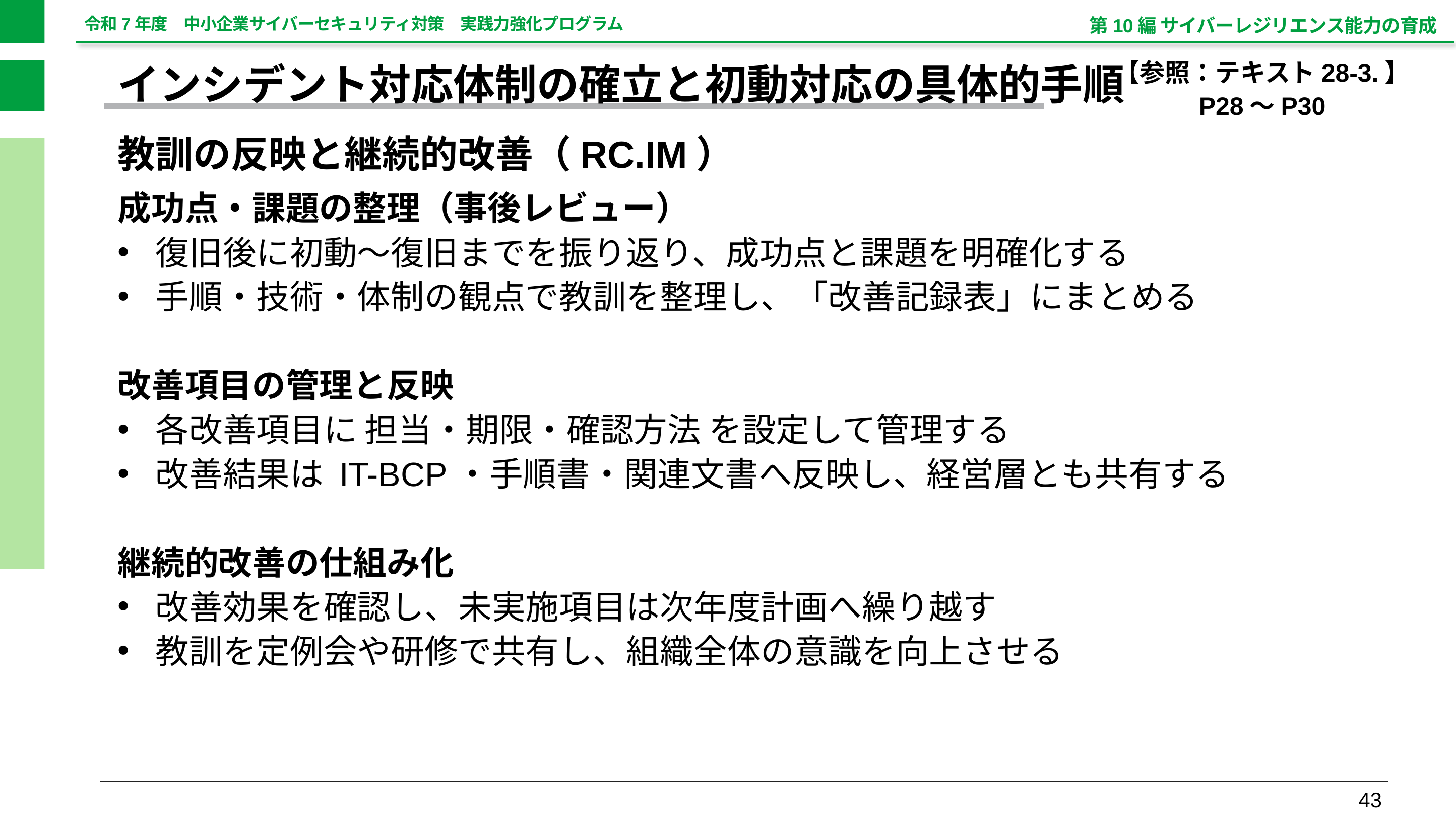

第10編 サイバーレジリエンス能力の育成
【参照：テキスト28-3.】
P28～P30
インシデント対応体制の確立と初動対応の具体的手順

教訓の反映と継続的改善（RC.IM）
成功点・課題の整理（事後レビュー）
復旧後に初動～復旧までを振り返り、成功点と課題を明確化する
手順・技術・体制の観点で教訓を整理し、「改善記録表」にまとめる

改善項目の管理と反映
各改善項目に 担当・期限・確認方法 を設定して管理する
改善結果は IT-BCP・手順書・関連文書へ反映し、経営層とも共有する

継続的改善の仕組み化
改善効果を確認し、未実施項目は次年度計画へ繰り越す
教訓を定例会や研修で共有し、組織全体の意識を向上させる